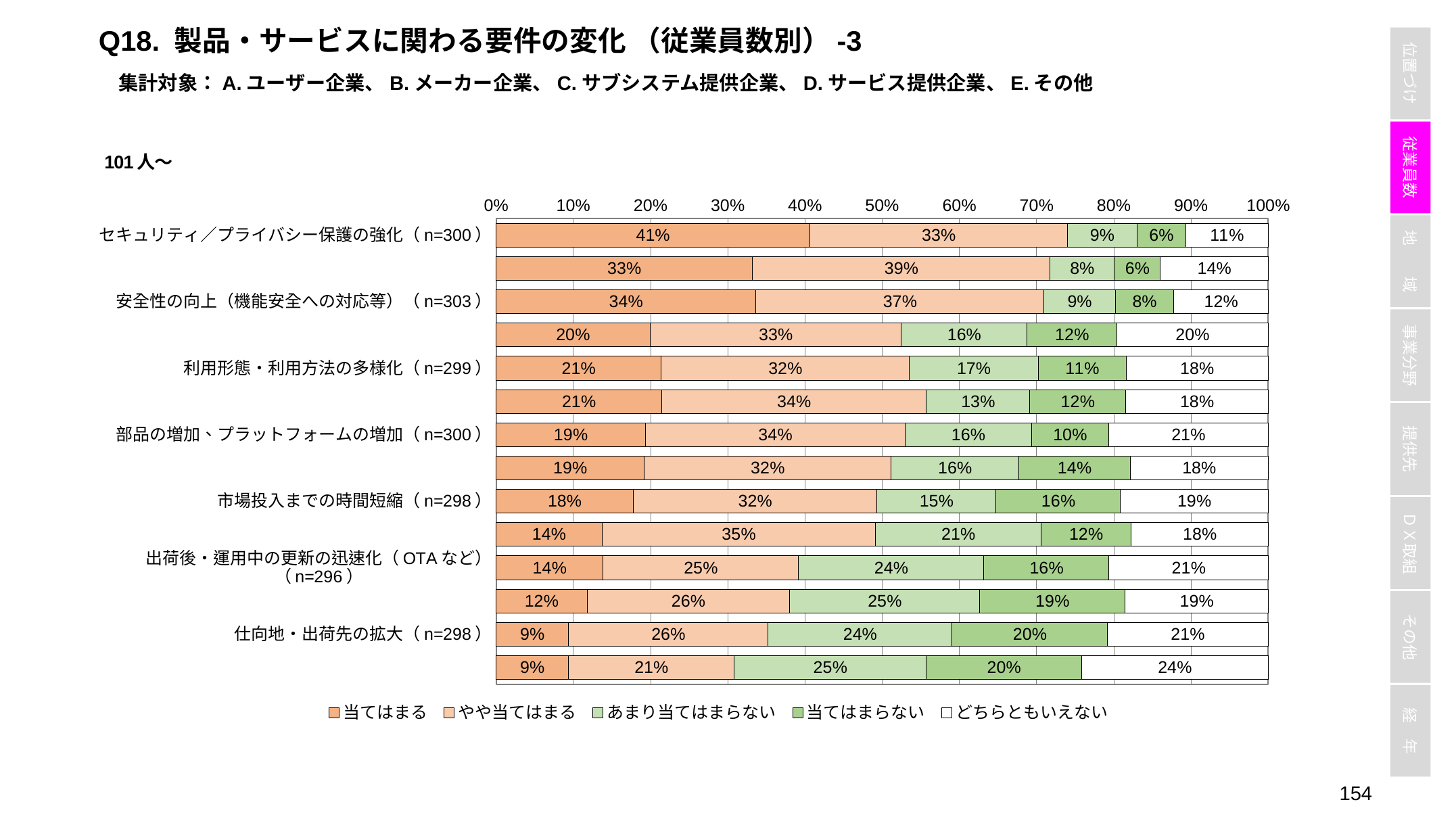

Q18. 製品・サービスに関わる要件の変化 （従業員数別）-3
集計対象：A.ユーザー企業、B.メーカー企業、C.サブシステム提供企業、D.サービス提供企業、E.その他

### Chart

| Category | 当てはまる | やや当てはまる | あまり当てはまらない | 当てはまらない | どちらともいえない |
|---|---|---|---|---|---|
| セキュリティ／プライバシー保護の強化（n=300） | 0.4066666666666667 | 0.3333333333333333 | 0.09 | 0.06333333333333334 | 0.10666666666666667 |
| 適用技術の複雑化・高度化（n=301） | 0.33222591362126247 | 0.3853820598006645 | 0.08305647840531562 | 0.059800664451827246 | 0.13953488372093023 |
| 安全性の向上（機能安全への対応等）（n=303） | 0.33663366336633666 | 0.37293729372937295 | 0.0924092409240924 | 0.07590759075907591 | 0.12211221122112212 |
| 高速性／低遅延性の強化（n=301） | 0.19933554817275748 | 0.32558139534883723 | 0.16279069767441862 | 0.11627906976744186 | 0.19601328903654486 |
| 利用形態・利用方法の多様化（n=299） | 0.2140468227424749 | 0.3210702341137124 | 0.16722408026755853 | 0.11371237458193979 | 0.18394648829431437 |
| つながる対象の増加（n=298） | 0.21476510067114093 | 0.3422818791946309 | 0.1342281879194631 | 0.12416107382550336 | 0.18456375838926176 |
| 部品の増加、プラットフォームの増加（n=300） | 0.19333333333333333 | 0.33666666666666667 | 0.16333333333333333 | 0.1 | 0.20666666666666667 |
| 運用時データの収集・活用拡大（n=297） | 0.1919191919191919 | 0.31986531986531985 | 0.16498316498316498 | 0.1447811447811448 | 0.17845117845117844 |
| 市場投入までの時間短縮（n=298） | 0.17785234899328858 | 0.31543624161073824 | 0.15436241610738255 | 0.1610738255033557 | 0.1912751677852349 |
| 対応すべき規格等の増加（n=299） | 0.13712374581939799 | 0.35451505016722407 | 0.2140468227424749 | 0.11705685618729098 | 0.17725752508361203 |
| 出荷後・運用中の更新の迅速化（OTAなど）（n=296） | 0.13851351351351351 | 0.2533783783783784 | 0.23986486486486486 | 0.16216216216216217 | 0.20608108108108109 |
| 開発・製造データの企業間共有への対応・強化（n=297） | 0.11784511784511785 | 0.26262626262626265 | 0.24579124579124578 | 0.18855218855218855 | 0.18518518518518517 |
| 仕向地・出荷先の拡大（n=298） | 0.09395973154362416 | 0.25838926174496646 | 0.23825503355704697 | 0.20134228187919462 | 0.2080536912751678 |
| システムオブシステムズへの対応・強化（n=298） | 0.09395973154362416 | 0.21476510067114093 | 0.2483221476510067 | 0.20134228187919462 | 0.24161073825503357 |
154